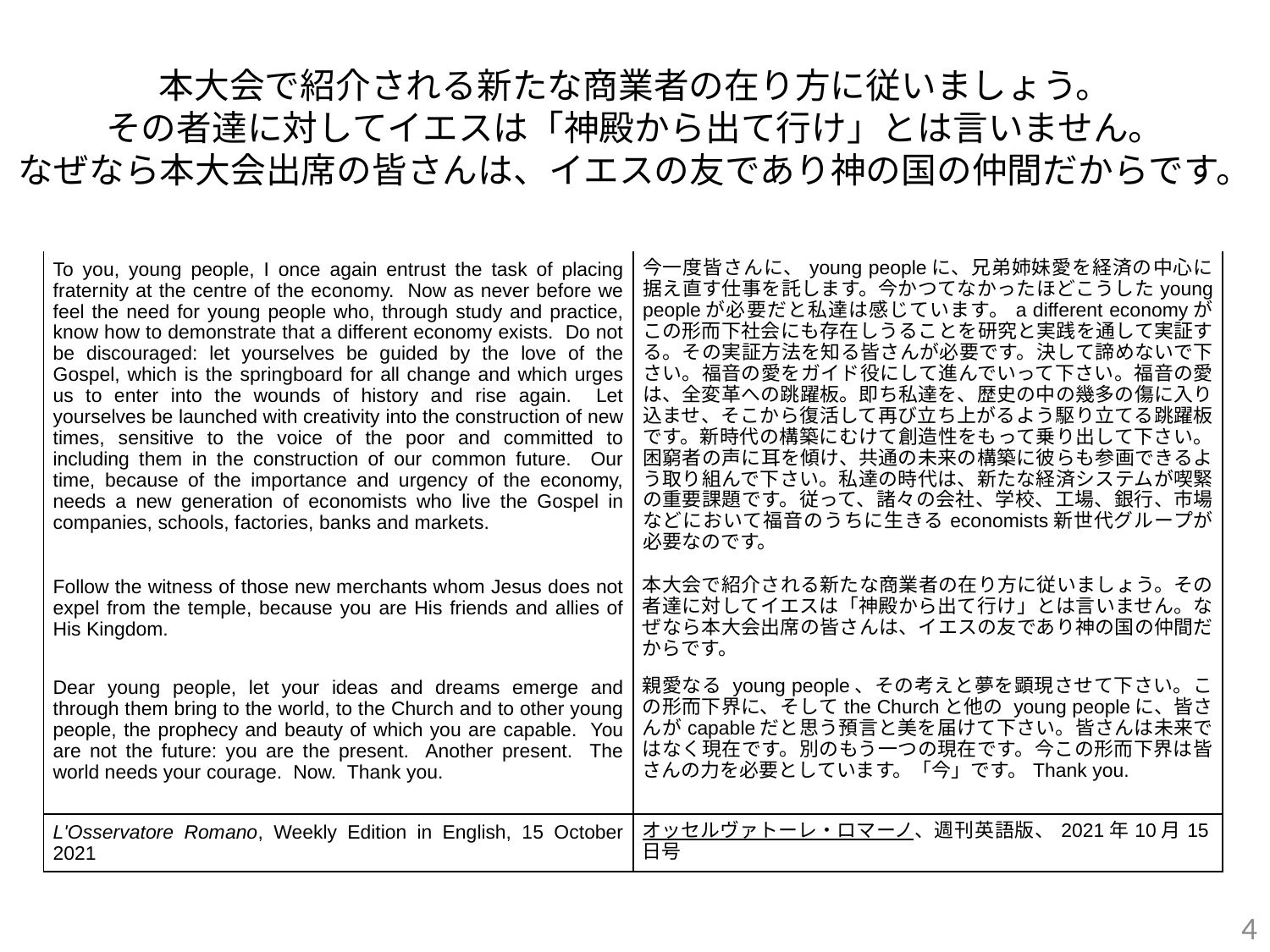

# 本大会で紹介される新たな商業者の在り方に従いましょう。 その者達に対してイエスは「神殿から出て行け」とは言いません。 なぜなら本大会出席の皆さんは、イエスの友であり神の国の仲間だからです。
| To you, young people, I once again entrust the task of placing fraternity at the centre of the economy. Now as never before we feel the need for young people who, through study and practice, know how to demonstrate that a different economy exists. Do not be discouraged: let yourselves be guided by the love of the Gospel, which is the springboard for all change and which urges us to enter into the wounds of history and rise again. Let yourselves be launched with creativity into the construction of new times, sensitive to the voice of the poor and committed to including them in the construction of our common future. Our time, because of the importance and urgency of the economy, needs a new generation of economists who live the Gospel in companies, schools, factories, banks and markets. | 今一度皆さんに、young peopleに、兄弟姉妹愛を経済の中心に据え直す仕事を託します。今かつてなかったほどこうしたyoung peopleが必要だと私達は感じています。a different economyがこの形而下社会にも存在しうることを研究と実践を通して実証する。その実証方法を知る皆さんが必要です。決して諦めないで下さい。福音の愛をガイド役にして進んでいって下さい。福音の愛は、全変革への跳躍板。即ち私達を、歴史の中の幾多の傷に入り込ませ、そこから復活して再び立ち上がるよう駆り立てる跳躍板です。新時代の構築にむけて創造性をもって乗り出して下さい。困窮者の声に耳を傾け、共通の未来の構築に彼らも参画できるよう取り組んで下さい。私達の時代は、新たな経済システムが喫緊の重要課題です。従って、諸々の会社、学校、工場、銀行、市場などにおいて福音のうちに生きるeconomists新世代グループが必要なのです。 |
| --- | --- |
| Follow the witness of those new merchants whom Jesus does not expel from the temple, because you are His friends and allies of His Kingdom. | 本大会で紹介される新たな商業者の在り方に従いましょう。その者達に対してイエスは「神殿から出て行け」とは言いません。なぜなら本大会出席の皆さんは、イエスの友であり神の国の仲間だからです。 |
| Dear young people, let your ideas and dreams emerge and through them bring to the world, to the Church and to other young people, the prophecy and beauty of which you are capable. You are not the future: you are the present. Another present. The world needs your courage. Now. Thank you. | 親愛なる young people、その考えと夢を顕現させて下さい。この形而下界に、そしてthe Churchと他の young peopleに、皆さんがcapableだと思う預言と美を届けて下さい。皆さんは未来ではなく現在です。別のもう一つの現在です。今この形而下界は皆さんの力を必要としています。「今」です。Thank you. |
| L'Osservatore Romano, Weekly Edition in English, 15 October 2021 | オッセルヴァトーレ・ロマーノ、週刊英語版、2021年10月15日号 |
4